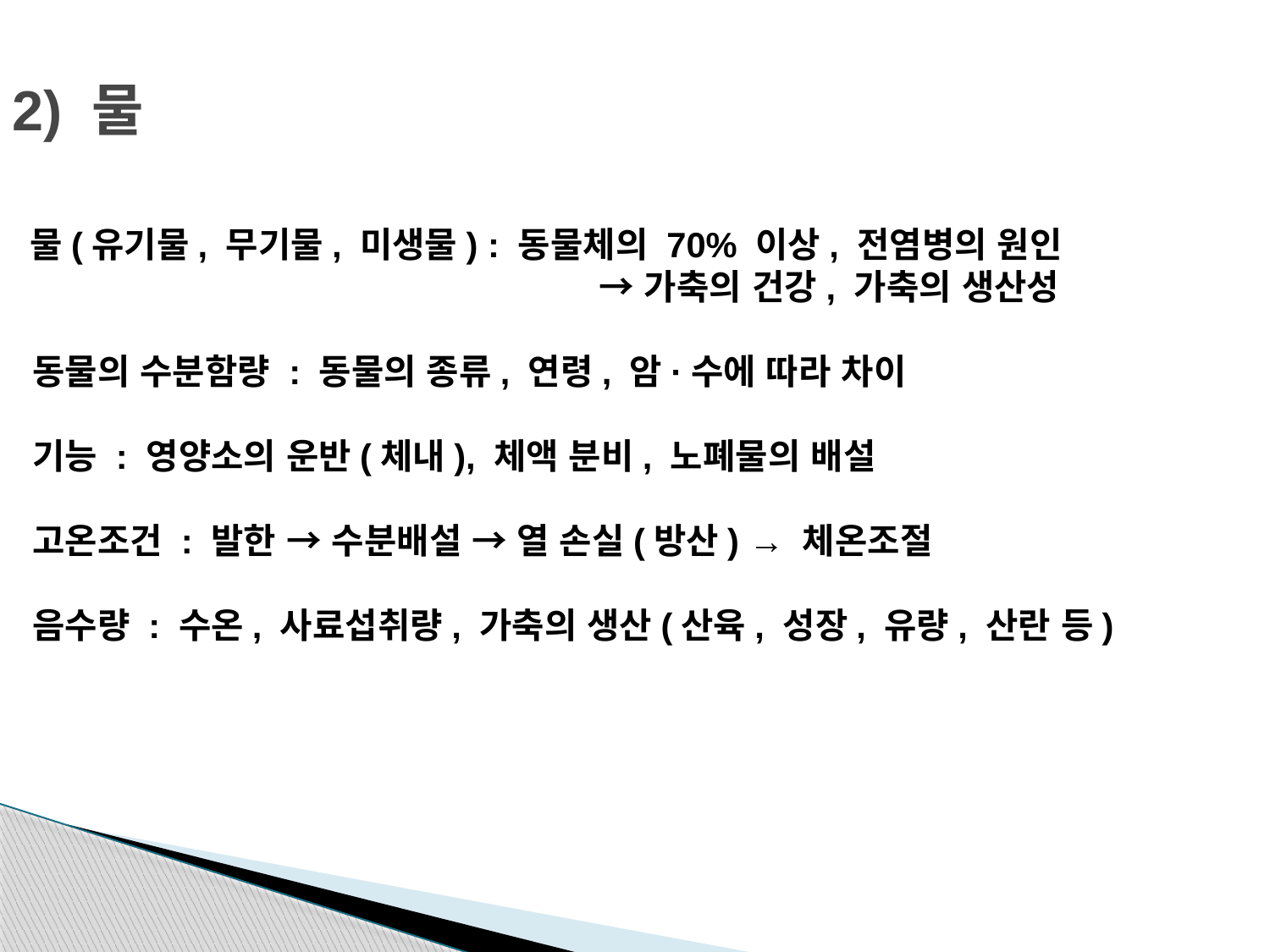

2) 물
  물(유기물, 무기물, 미생물) : 동물체의 70% 이상, 전염병의 원인
                                                           → 가축의 건강, 가축의 생산성
  동물의 수분함량 : 동물의 종류, 연령, 암·수에 따라 차이
  기능 : 영양소의 운반(체내), 체액 분비, 노폐물의 배설
  고온조건 : 발한 → 수분배설 → 열 손실(방산) → 체온조절
  음수량 : 수온, 사료섭취량, 가축의 생산(산육, 성장, 유량, 산란 등)